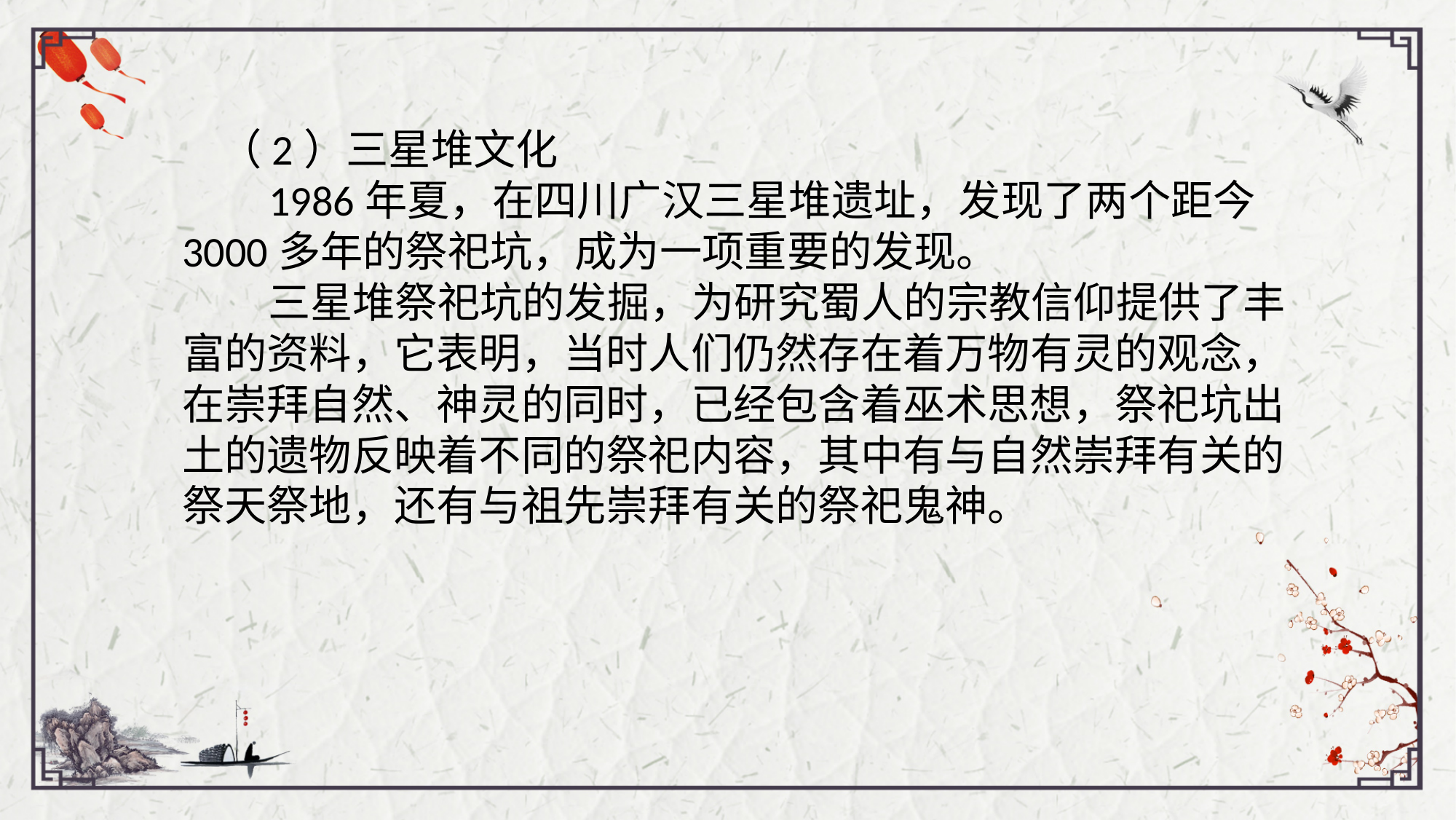

（2）三星堆文化
         1986年夏，在四川广汉三星堆遗址，发现了两个距今3000多年的祭祀坑，成为一项重要的发现。
        三星堆祭祀坑的发掘，为研究蜀人的宗教信仰提供了丰富的资料，它表明，当时人们仍然存在着万物有灵的观念，在崇拜自然、神灵的同时，已经包含着巫术思想，祭祀坑出土的遗物反映着不同的祭祀内容，其中有与自然崇拜有关的祭天祭地，还有与祖先崇拜有关的祭祀鬼神。